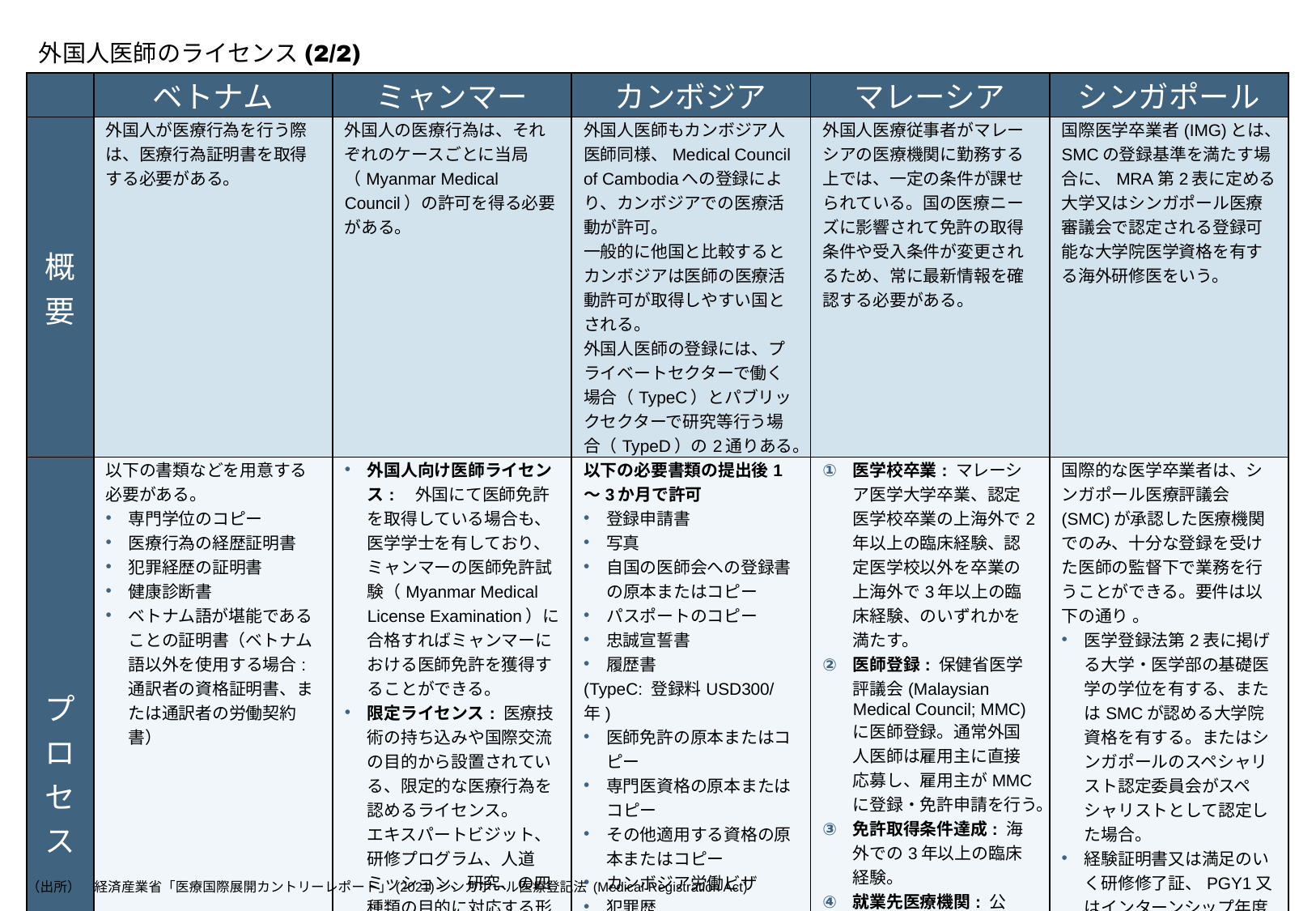

# 外国人医師のライセンス(2/2)

|  | ベトナム | ミャンマー | カンボジア | マレーシア | シンガポール |
| --- | --- | --- | --- | --- | --- |
| 概要 | 外国人が医療行為を行う際は、医療行為証明書を取得する必要がある。 | 外国人の医療行為は、それぞれのケースごとに当局（Myanmar Medical Council）の許可を得る必要がある。 | 外国人医師もカンボジア人医師同様、Medical Council of Cambodiaへの登録により、カンボジアでの医療活動が許可。 一般的に他国と比較するとカンボジアは医師の医療活動許可が取得しやすい国とされる。 外国人医師の登録には、プライベートセクターで働く場合（TypeC）とパブリックセクターで研究等行う場合（TypeD）の2通りある。 | 外国人医療従事者がマレーシアの医療機関に勤務する上では、一定の条件が課せられている。国の医療ニーズに影響されて免許の取得条件や受入条件が変更されるため、常に最新情報を確認する必要がある。 | 国際医学卒業者(IMG)とは、SMCの登録基準を満たす場合に、MRA第2表に定める大学又はシンガポール医療審議会で認定される登録可能な大学院医学資格を有する海外研修医をいう。 |
| プロセス | 以下の書類などを用意する必要がある。 専門学位のコピー 医療行為の経歴証明書 犯罪経歴の証明書 健康診断書 ベトナム語が堪能であることの証明書（ベトナム語以外を使用する場合: 通訳者の資格証明書、または通訳者の労働契約書） | 外国人向け医師ライセンス:　外国にて医師免許を取得している場合も、医学学士を有しており、ミャンマーの医師免許試験（Myanmar Medical License Examination）に合格すればミャンマーにおける医師免許を獲得することができる。 限定ライセンス: 医療技術の持ち込みや国際交流の目的から設置されている、限定的な医療行為を認めるライセンス。 エキスパートビジット、研修プログラム、人道ミッション、研究、の四種類の目的に対応する形で発行される。 | 以下の必要書類の提出後1～3か月で許可 登録申請書 写真 自国の医師会への登録書の原本またはコピー パスポートのコピー 忠誠宣誓書 履歴書 (TypeC: 登録料USD300/年) 医師免許の原本またはコピー 専門医資格の原本またはコピー その他適用する資格の原本またはコピー カンボジア労働ビザ 犯罪歴 (TypeD 登録料USD20/月) インターン、助手など非営利団体の特定任務のためのスポンサーレター | 医学校卒業: マレーシア医学大学卒業、認定医学校卒業の上海外で2年以上の臨床経験、認定医学校以外を卒業の上海外で3年以上の臨床経験、のいずれかを満たす。 医師登録: 保健省医学評議会(Malaysian Medical Council; MMC)に医師登録。通常外国人医師は雇用主に直接応募し、雇用主がMMCに登録・免許申請を行う。 免許取得条件達成: 海外での3年以上の臨床経験。 就業先医療機関: 公立/民間医療機関で勤務可能。 就労ビザ取得: 雇用主は就労ビザ(Employment Pass)申請を行う必要あり。 | 国際的な医学卒業者は、シンガポール医療評議会(SMC)が承認した医療機関でのみ、十分な登録を受けた医師の監督下で業務を行うことができる。要件は以下の通り 。 医学登録法第2表に掲げる大学・医学部の基礎医学の学位を有する、またはSMCが認める大学院資格を有する。またはシンガポールのスペシャリスト認定委員会がスペシャリストとして認定した場合。 経験証明書又は満足のいく研修修了証、PGY1又はインターンシップ年度を保有する。 医療登録申請の3年前に、現在、臨床研究が積極的に行われている。 基礎医学資格の指導手段が英語以外の場合はSMCの英語要件を満たす。 |
（出所）　経済産業省「医療国際展開カントリーレポート」(2021)シンガポール医療登記法 (Medical Registration Act)